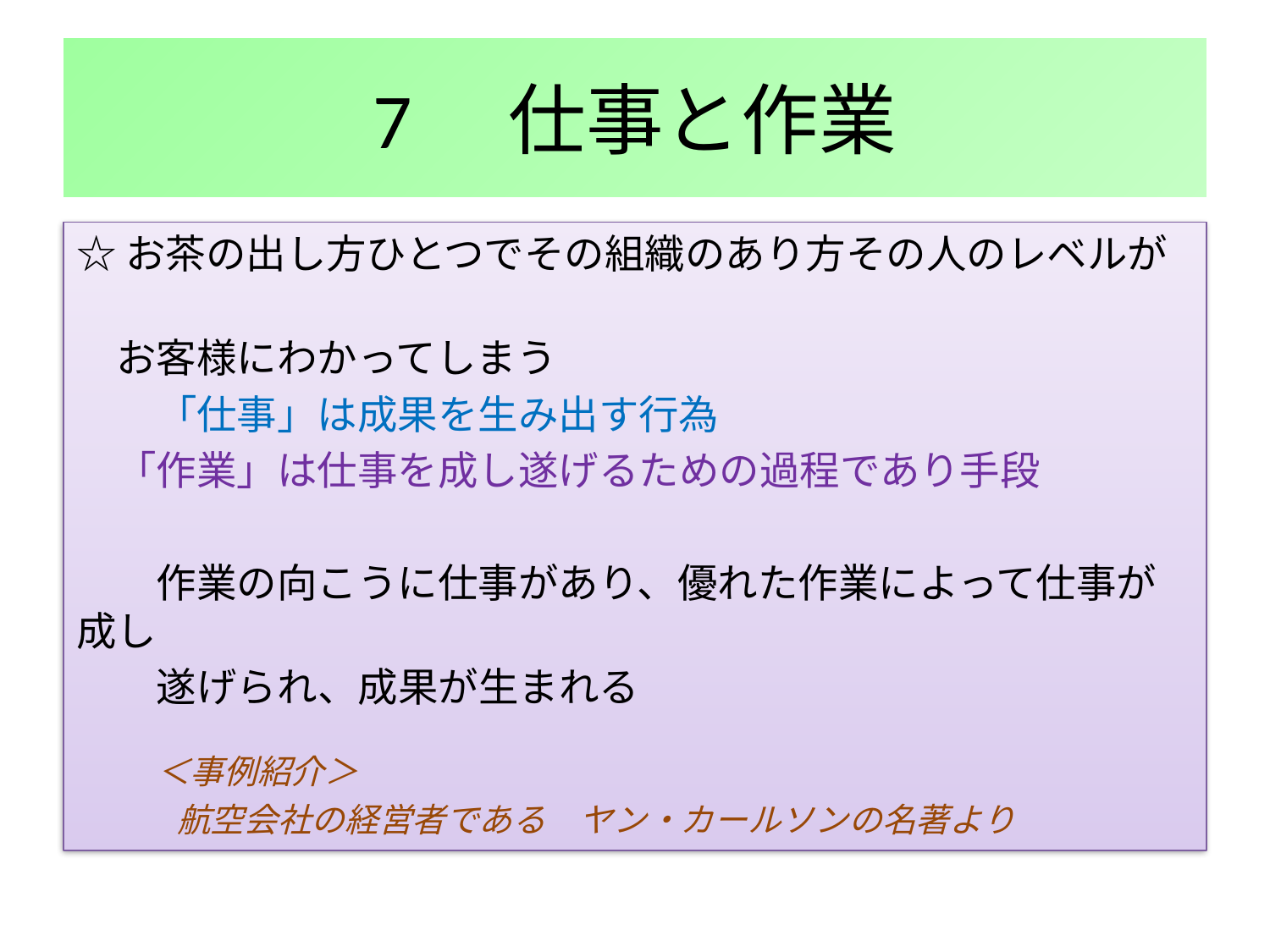

# 7　仕事と作業
☆お茶の出し方ひとつでその組織のあり方その人のレベルが
　お客様にわかってしまう
　　「仕事」は成果を生み出す行為
　「作業」は仕事を成し遂げるための過程であり手段

　　作業の向こうに仕事があり、優れた作業によって仕事が成し
　　遂げられ、成果が生まれる

　　＜事例紹介＞
　　　航空会社の経営者である　ヤン・カールソンの名著より